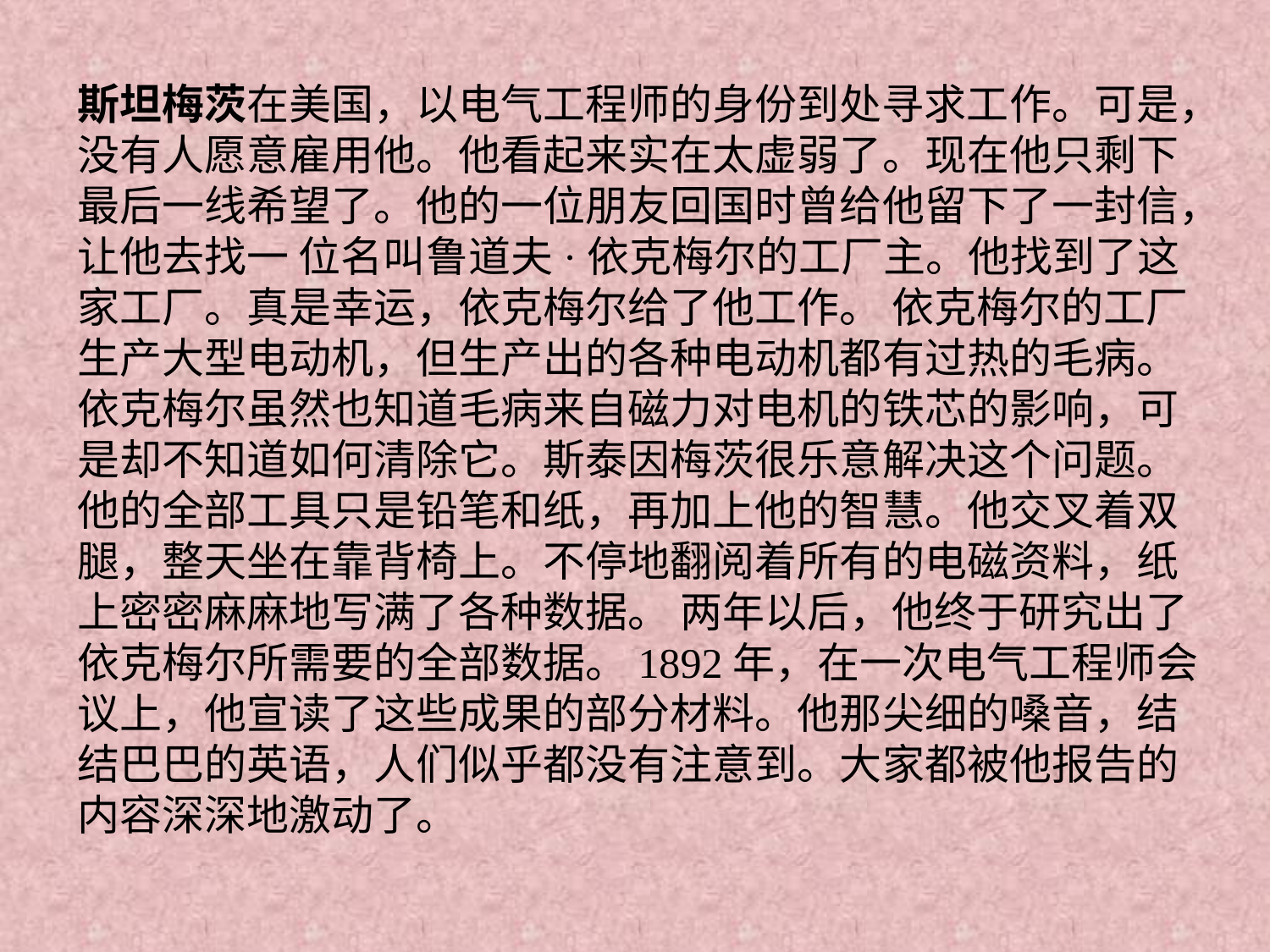

斯坦梅茨在美国，以电气工程师的身份到处寻求工作。可是，没有人愿意雇用他。他看起来实在太虚弱了。现在他只剩下最后一线希望了。他的一位朋友回国时曾给他留下了一封信，让他去找一 位名叫鲁道夫·依克梅尔的工厂主。他找到了这家工厂。真是幸运，依克梅尔给了他工作。 依克梅尔的工厂生产大型电动机，但生产出的各种电动机都有过热的毛病。依克梅尔虽然也知道毛病来自磁力对电机的铁芯的影响，可是却不知道如何清除它。斯泰因梅茨很乐意解决这个问题。他的全部工具只是铅笔和纸，再加上他的智慧。他交叉着双腿，整天坐在靠背椅上。不停地翻阅着所有的电磁资料，纸上密密麻麻地写满了各种数据。 两年以后，他终于研究出了依克梅尔所需要的全部数据。1892年，在一次电气工程师会议上，他宣读了这些成果的部分材料。他那尖细的嗓音，结结巴巴的英语，人们似乎都没有注意到。大家都被他报告的内容深深地激动了。